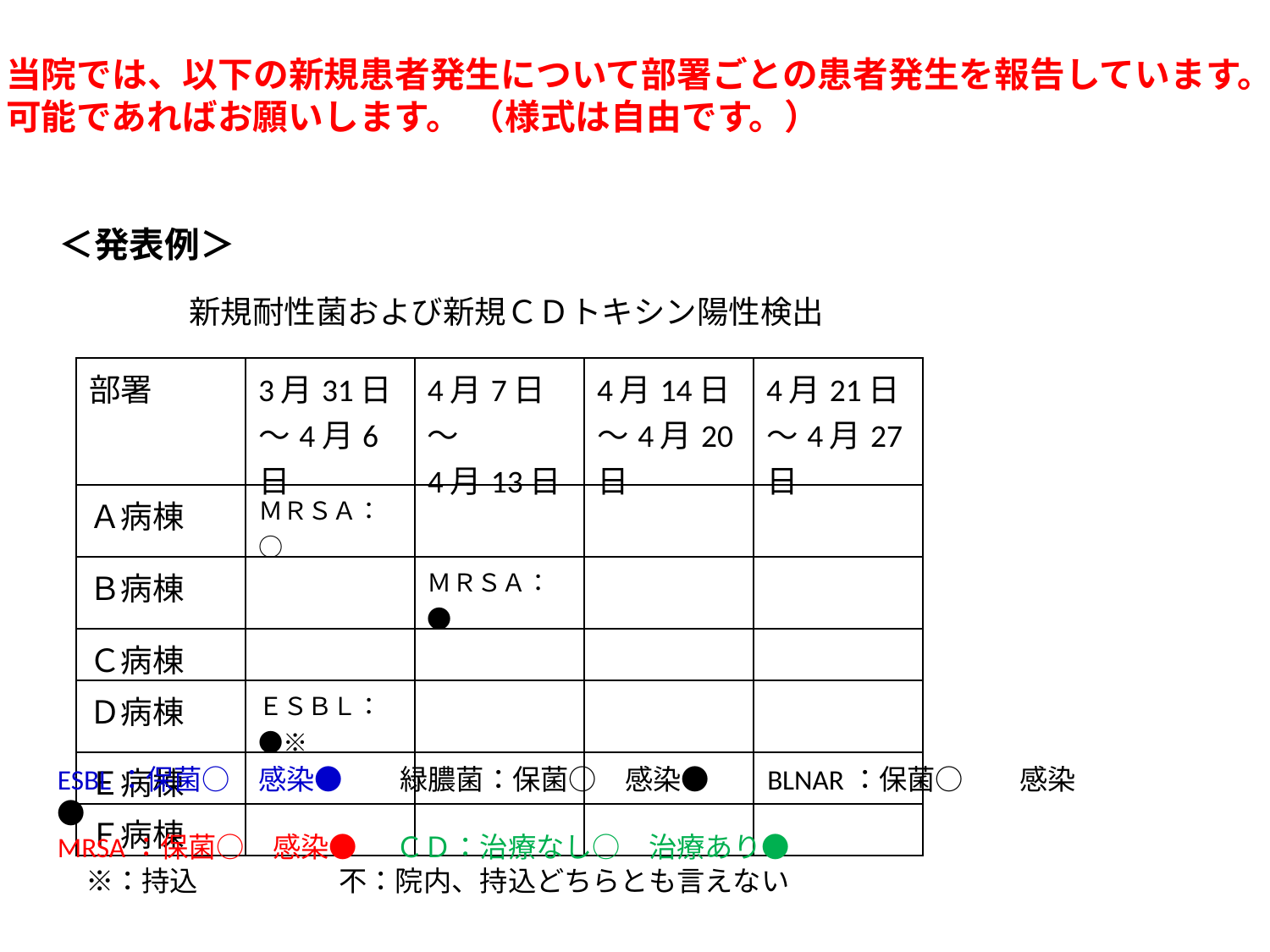

当院では、以下の新規患者発生について部署ごとの患者発生を報告しています。
可能であればお願いします。 （様式は自由です。）
＜発表例＞
新規耐性菌および新規ＣＤトキシン陽性検出
| 部署 | 3月31日～4月6日 | 4月7日～ 4月13日 | 4月14日～4月20日 | 4月21日～4月27日 |
| --- | --- | --- | --- | --- |
| Ａ病棟 | ＭＲＳＡ：○ |  |  |  |
| Ｂ病棟 |  | ＭＲＳＡ：● |  |  |
| Ｃ病棟 |  |  |  |  |
| Ｄ病棟 | ＥＳＢＬ：●※ |  |  |  |
| Ｅ病棟 |  |  |  |  |
| Ｆ病棟 |  |  |  |  |
ESBL：保菌○　感染●         緑膿菌：保菌○　感染●        BLNAR：保菌○　　感染●
MRSA：保菌○　感染●      ＣＤ：治療なし○　治療あり●
　※：持込　　　　　不：院内、持込どちらとも言えない